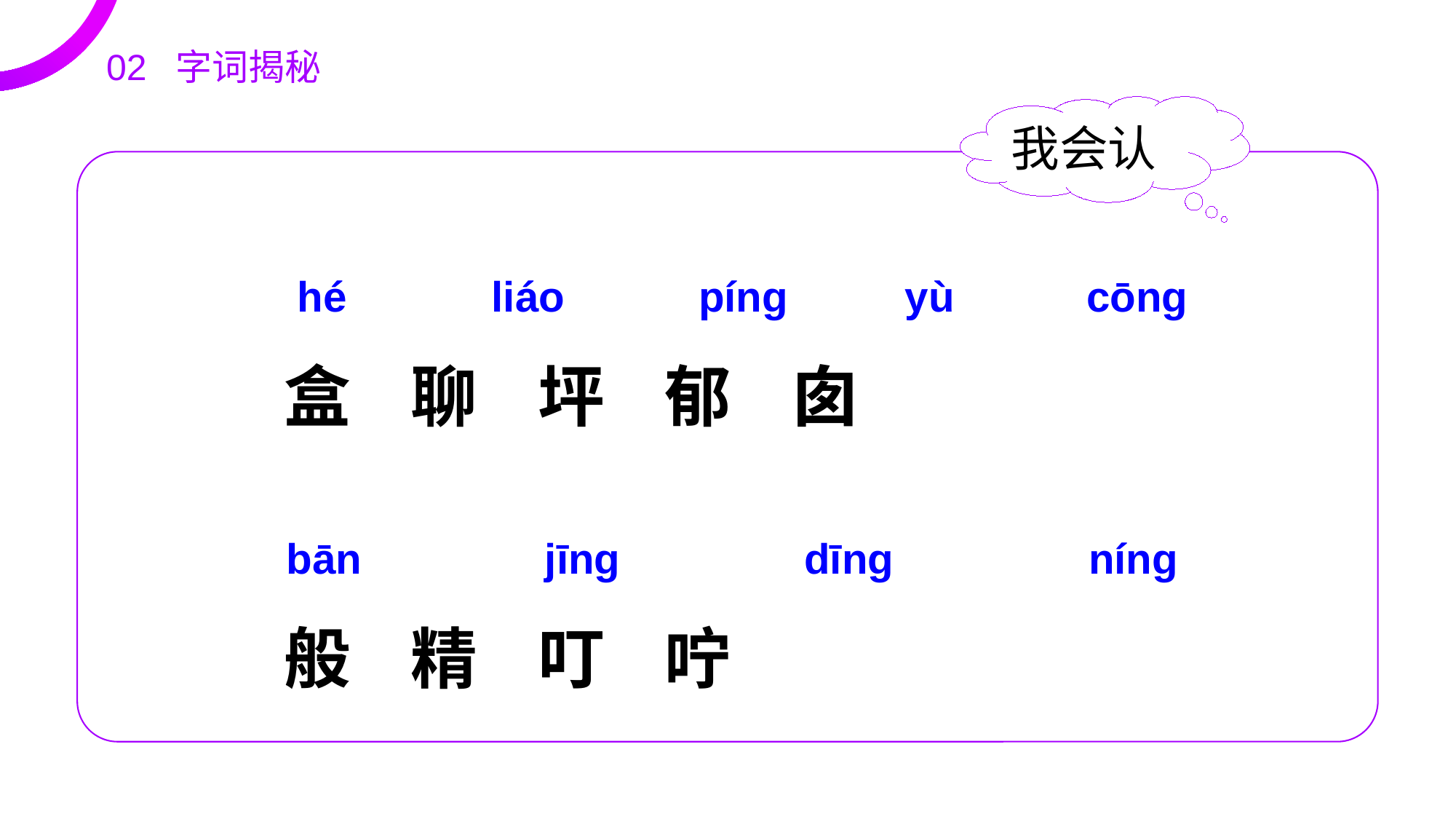

02  字词揭秘
我会认
hé
liáo
pínɡ
yù
cōnɡ
盒    聊    坪    郁    囱

般    精    叮    咛
bān
jīnɡ
dīnɡ
 nínɡ